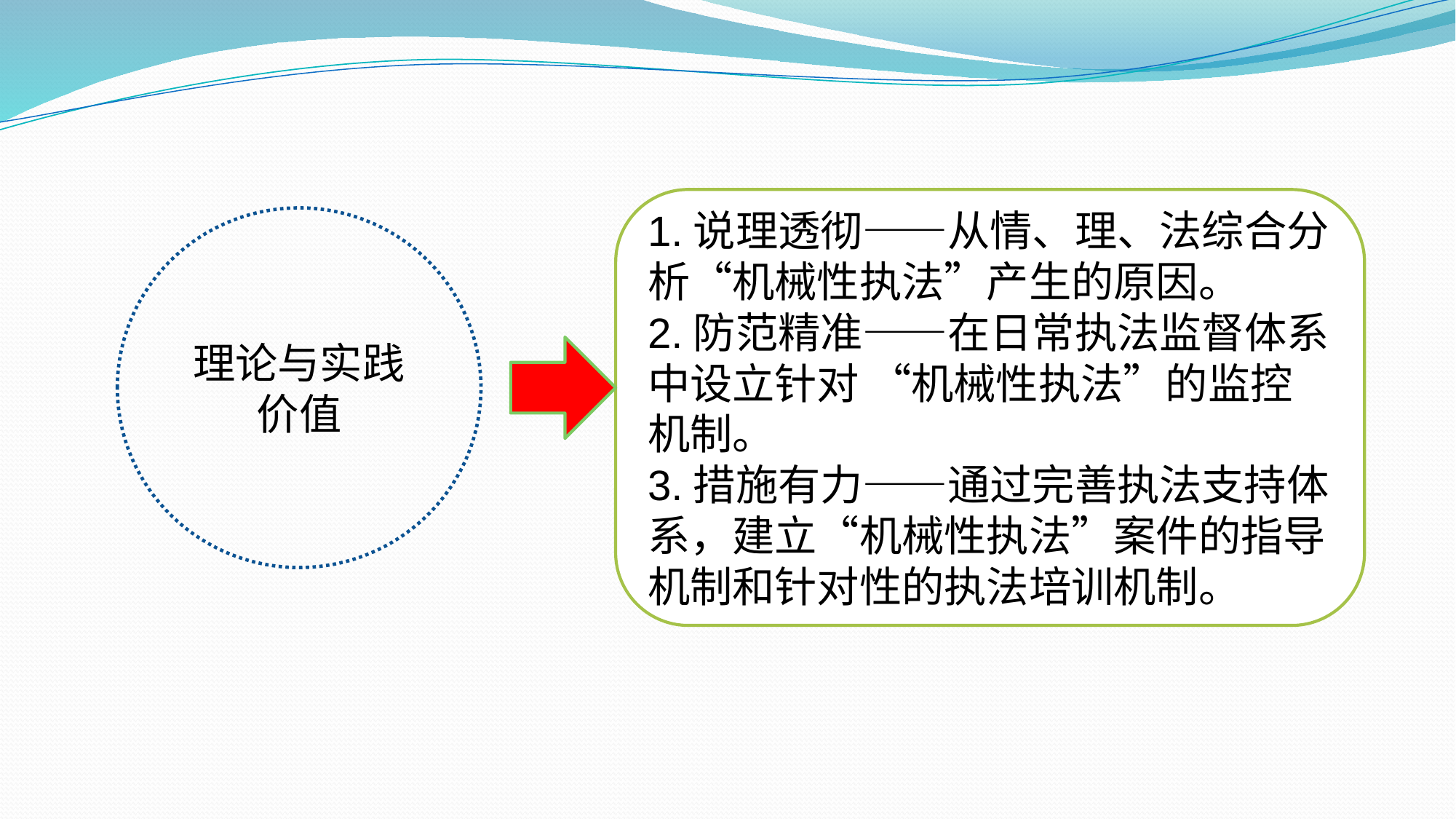

1.说理透彻——从情、理、法综合分析“机械性执法”产生的原因。
2.防范精准——在日常执法监督体系中设立针对 “机械性执法”的监控机制。
3.措施有力——通过完善执法支持体系，建立“机械性执法”案件的指导机制和针对性的执法培训机制。
理论与实践
价值